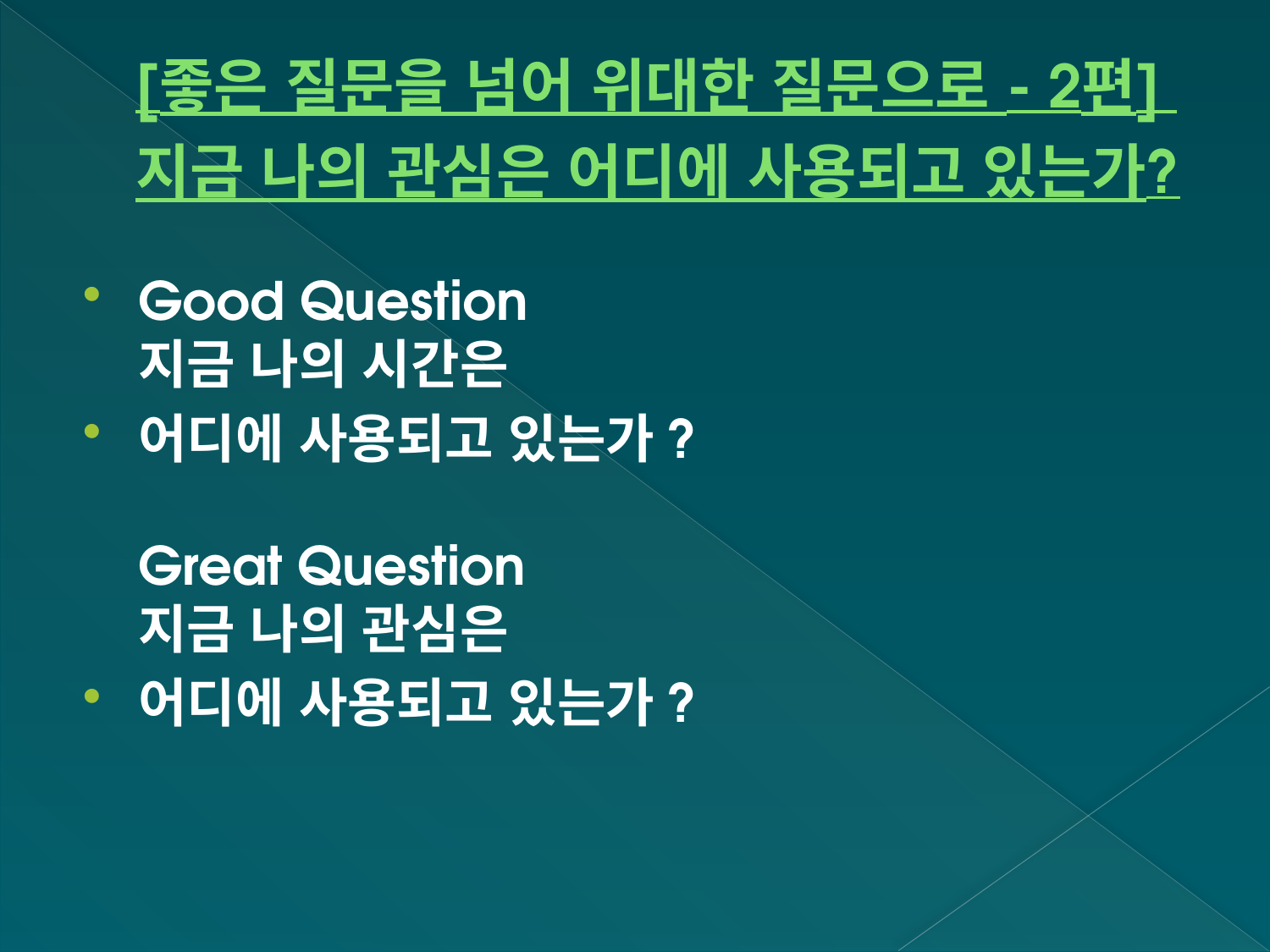

# [좋은 질문을 넘어 위대한 질문으로 - 2편] 지금 나의 관심은 어디에 사용되고 있는가?
Good Question
지금 나의 시간은
어디에 사용되고 있는가?
Great Question
지금 나의 관심은
어디에 사용되고 있는가?